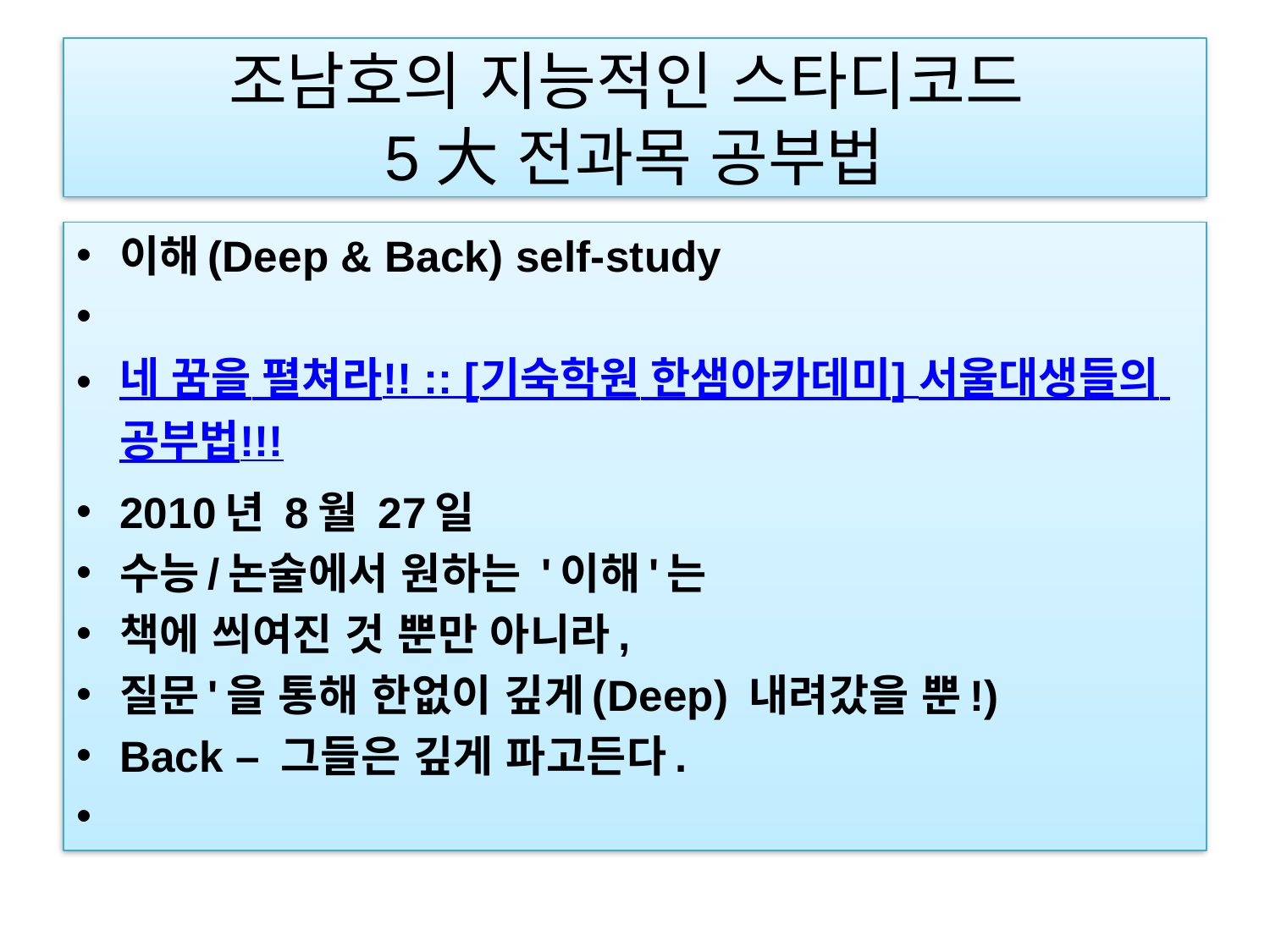

# 조남호의 지능적인 스타디코드 5大 전과목 공부법
이해(Deep & Back) self-study

네 꿈을 펼쳐라!! :: [기숙학원 한샘아카데미] 서울대생들의 공부법!!!
2010년 8월 27일
수능/논술에서 원하는 '이해'는
책에 씌여진 것 뿐만 아니라,
질문'을 통해 한없이 깊게(Deep) 내려갔을 뿐!)
Back – 그들은 깊게 파고든다.